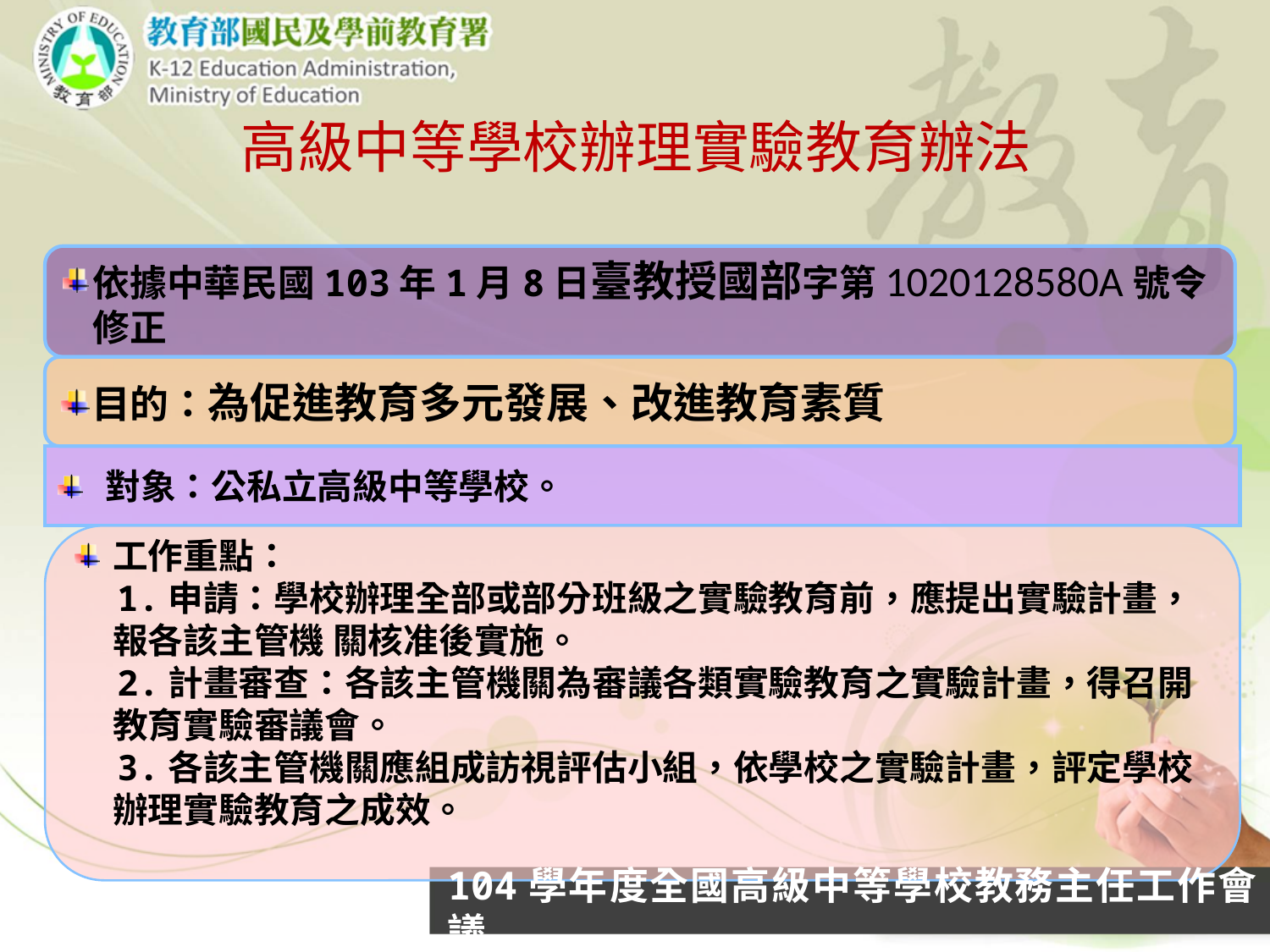

# 高級中等學校辦理實驗教育辦法
依據中華民國103年1月8日臺教授國部字第1020128580A號令修正
目的：為促進教育多元發展、改進教育素質
對象：公私立高級中等學校。
工作重點：
  1.申請：學校辦理全部或部分班級之實驗教育前，應提出實驗計畫，報各該主管機 關核准後實施。
  2.計畫審查：各該主管機關為審議各類實驗教育之實驗計畫，得召開教育實驗審議會。
  3.各該主管機關應組成訪視評估小組，依學校之實驗計畫，評定學校辦理實驗教育之成效。

104學年度全國高級中等學校教務主任工作會議
25
25